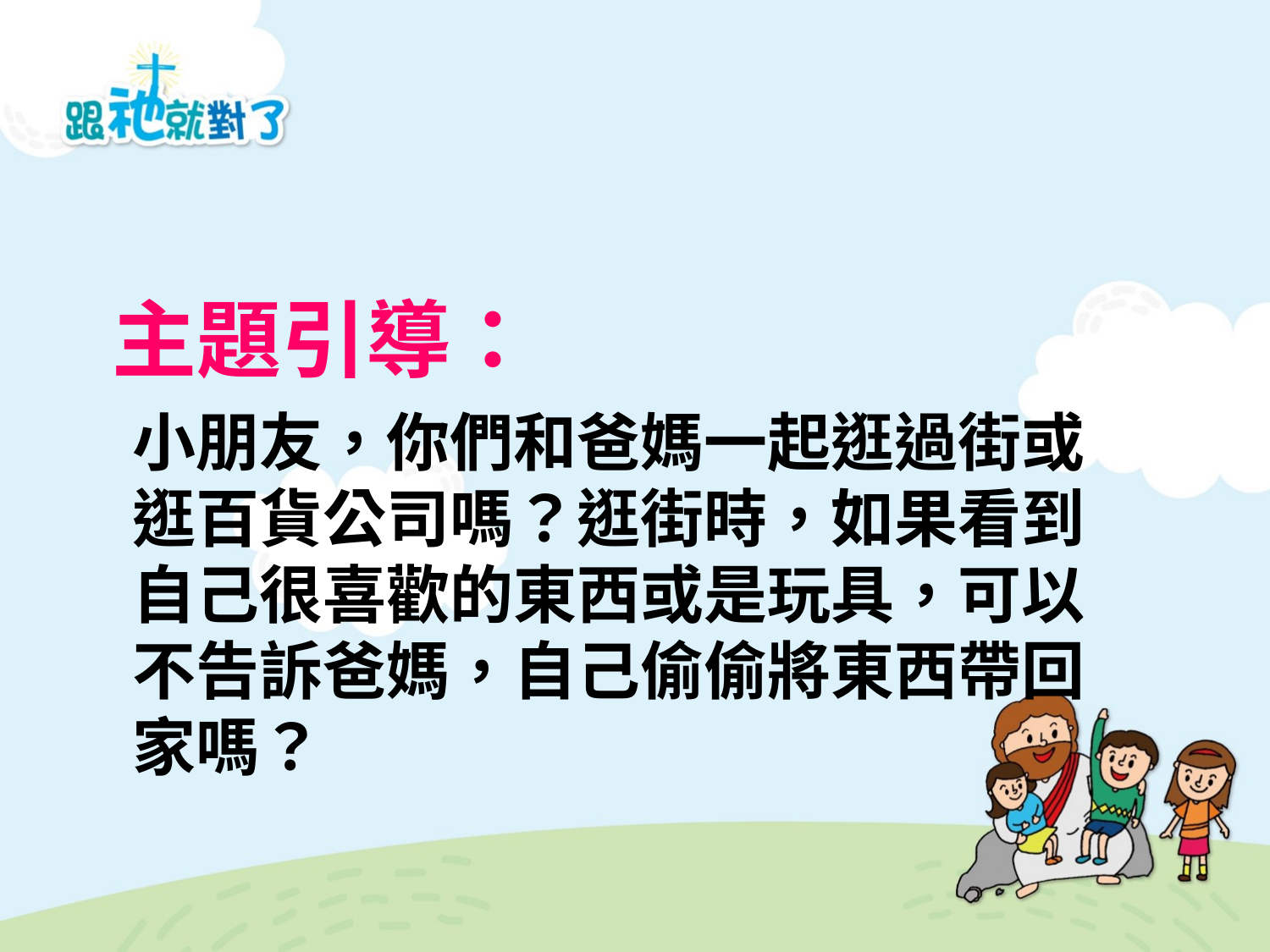

主題引導：
小朋友，你們和爸媽一起逛過街或逛百貨公司嗎？逛街時，如果看到自己很喜歡的東西或是玩具，可以不告訴爸媽，自己偷偷將東西帶回家嗎？